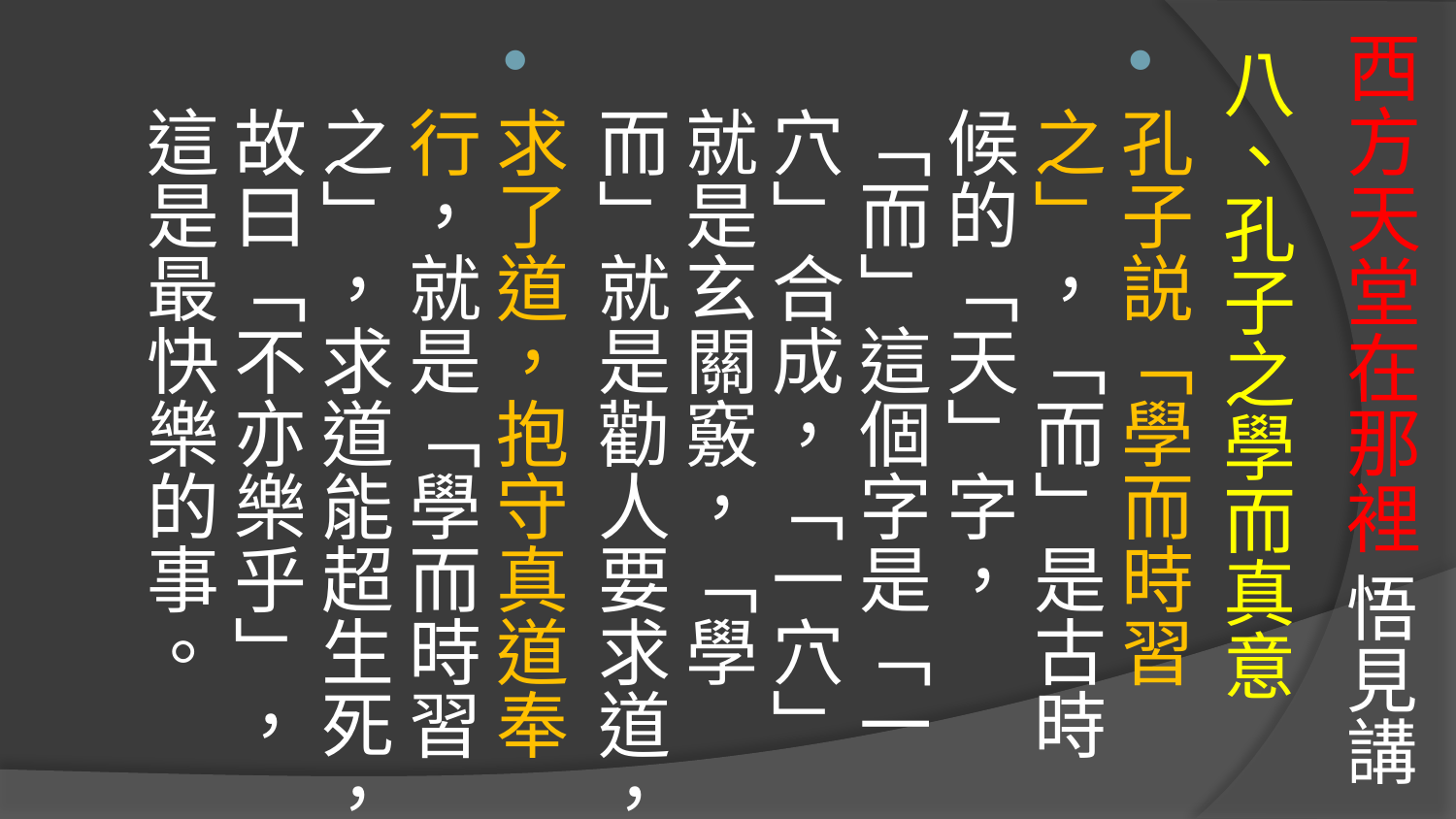

# 西方天堂在那裡 悟見講
八、孔子之學而真意
孔子説「學而時習之」，「而」是古時候的「天」字，「而」這個字是「一穴」合成，「一穴」就是玄關竅，「學而」就是勸人要求道，
求了道，抱守真道奉行，就是「學而時習之」，求道能超生死，故曰「不亦樂乎」，這是最快樂的事。